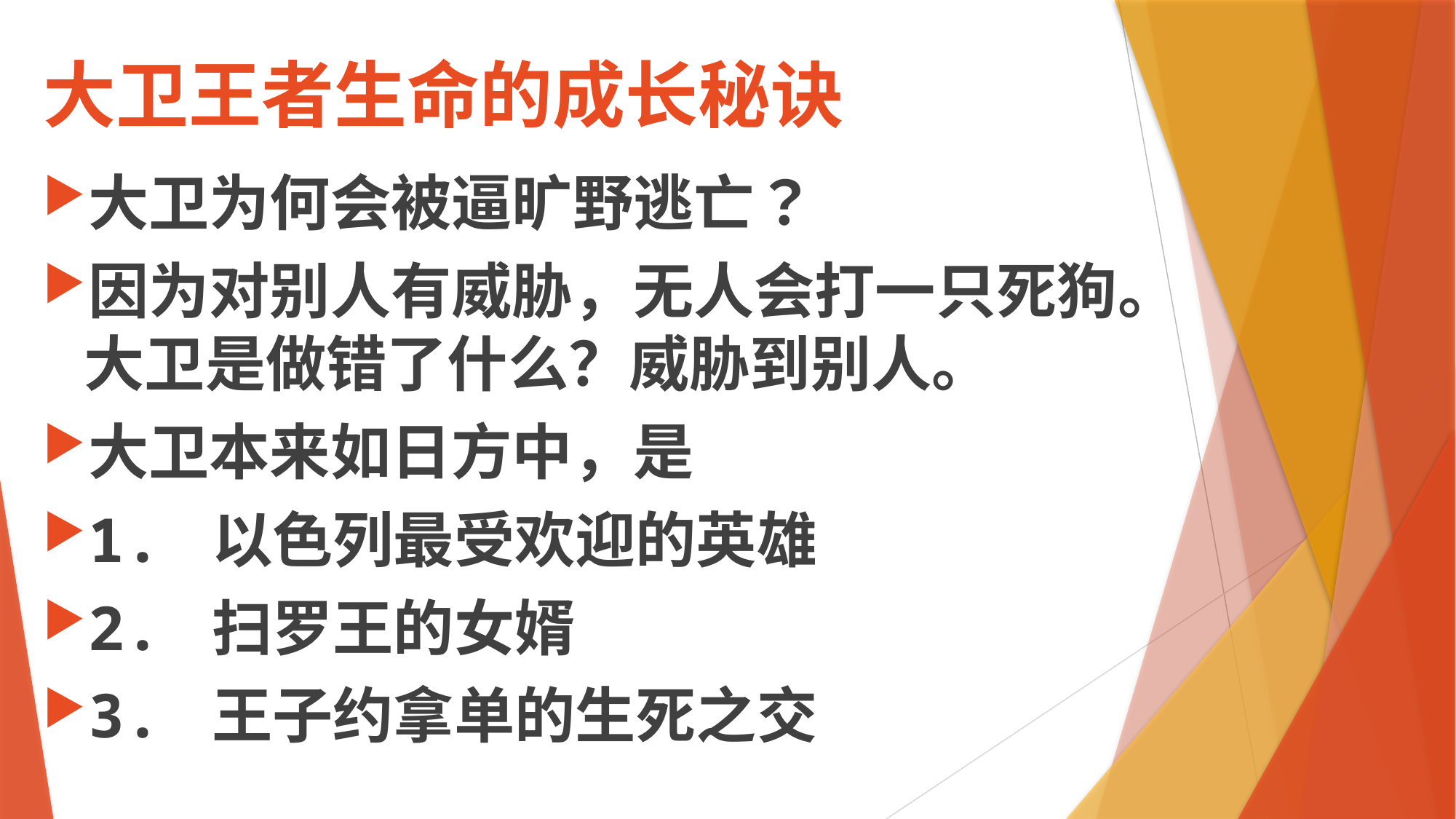

# 大卫王者生命的成长秘诀
大卫为何会被逼旷野逃亡？
因为对别人有威胁，无人会打一只死狗。大卫是做错了什么？威胁到别人。
大卫本来如日方中，是
1. 以色列最受欢迎的英雄
2. 扫罗王的女婿
3. 王子约拿单的生死之交